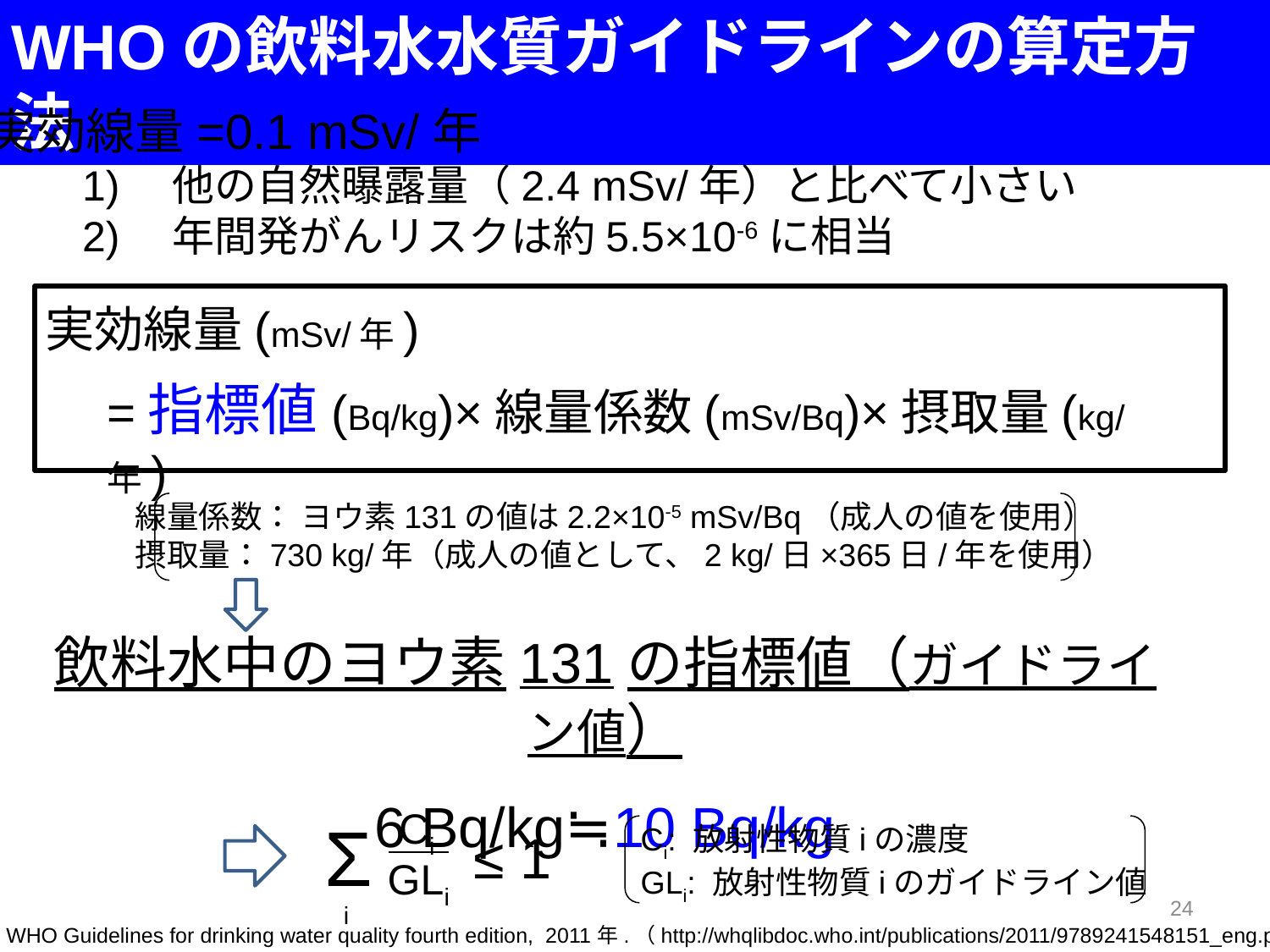

WHOの飲料水水質ガイドラインの算定方法
実効線量=0.1 mSv/年
　　1)　他の自然曝露量（2.4 mSv/年）と比べて小さい
　　2)　年間発がんリスクは約5.5×10-6に相当

実効線量(mSv/年)
=指標値(Bq/kg)×線量係数(mSv/Bq)×摂取量(kg/年)
線量係数： ヨウ素131の値は2.2×10-5 mSv/Bq（成人の値を使用）
摂取量：730 kg/年（成人の値として、2 kg/日×365日/年を使用）

飲料水中のヨウ素131の指標値（ガイドライン値）

6 Bq/kg≒10 Bq/kg
Ci
Σ
Ci: 放射性物質iの濃度
GLi: 放射性物質iのガイドライン値

≤ 1

GLi
i
24
WHO Guidelines for drinking water quality fourth edition,  2011年.（http://whqlibdoc.who.int/publications/2011/9789241548151_eng.pdf）